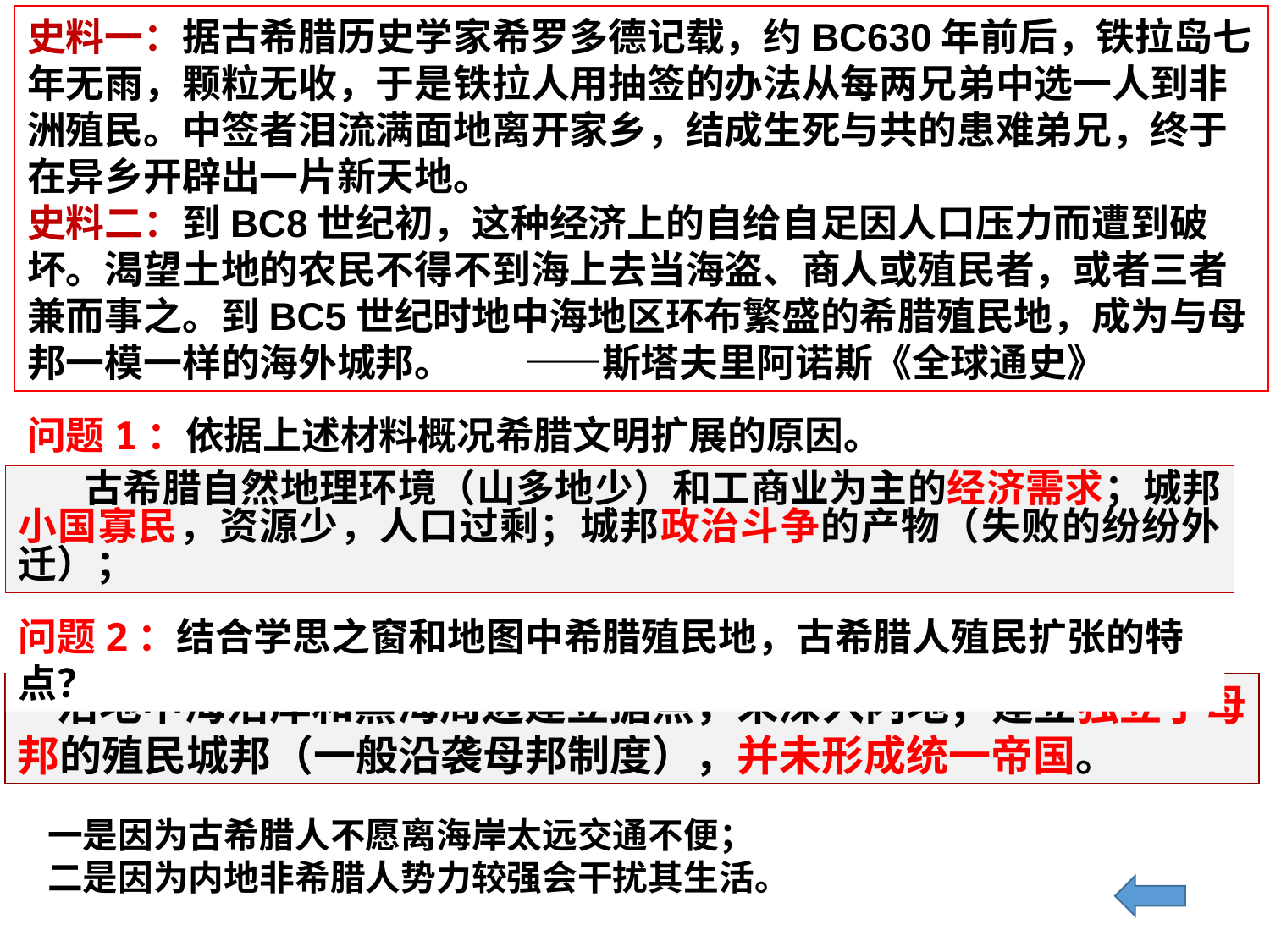

史料一：据古希腊历史学家希罗多德记载，约BC630年前后，铁拉岛七年无雨，颗粒无收，于是铁拉人用抽签的办法从每两兄弟中选一人到非洲殖民。中签者泪流满面地离开家乡，结成生死与共的患难弟兄，终于在异乡开辟出一片新天地。
史料二：到BC8世纪初，这种经济上的自给自足因人口压力而遭到破坏。渴望土地的农民不得不到海上去当海盗、商人或殖民者，或者三者兼而事之。到BC5世纪时地中海地区环布繁盛的希腊殖民地，成为与母邦一模一样的海外城邦。        ——斯塔夫里阿诺斯《全球通史》
问题1：依据上述材料概况希腊文明扩展的原因。
      古希腊自然地理环境（山多地少）和工商业为主的经济需求；城邦小国寡民，资源少，人口过剩；城邦政治斗争的产物（失败的纷纷外迁）；
问题2：结合学思之窗和地图中希腊殖民地，古希腊人殖民扩张的特点？
   沿地中海沿岸和黑海周边建立据点，未深入内地；建立独立于母邦的殖民城邦（一般沿袭母邦制度），并未形成统一帝国。
一是因为古希腊人不愿离海岸太远交通不便；
二是因为内地非希腊人势力较强会干扰其生活。